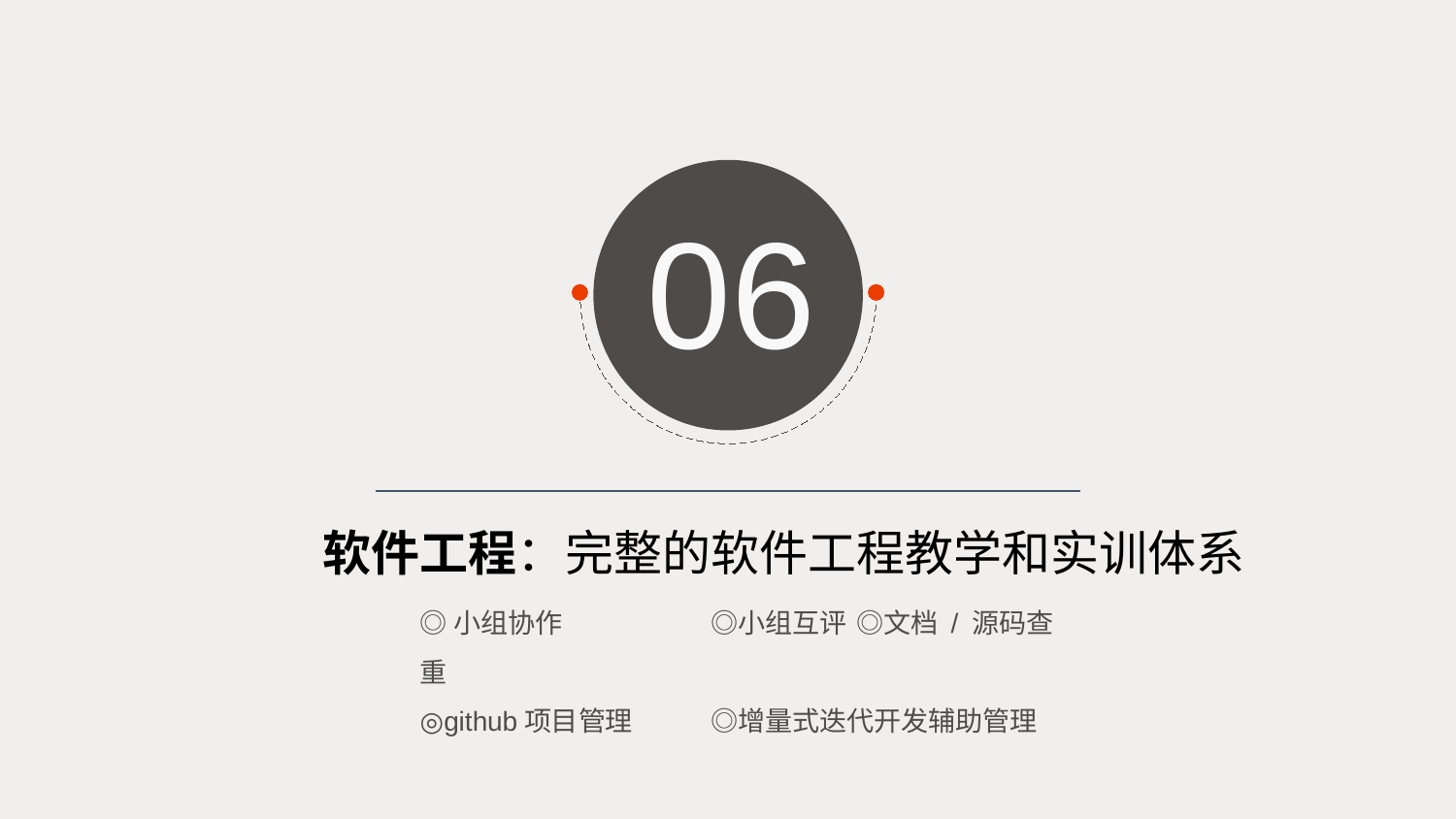

06

软件工程：完整的软件工程教学和实训体系
◎小组协作   	◎小组互评	◎文档 / 源码查重
◎github项目管理	◎增量式迭代开发辅助管理